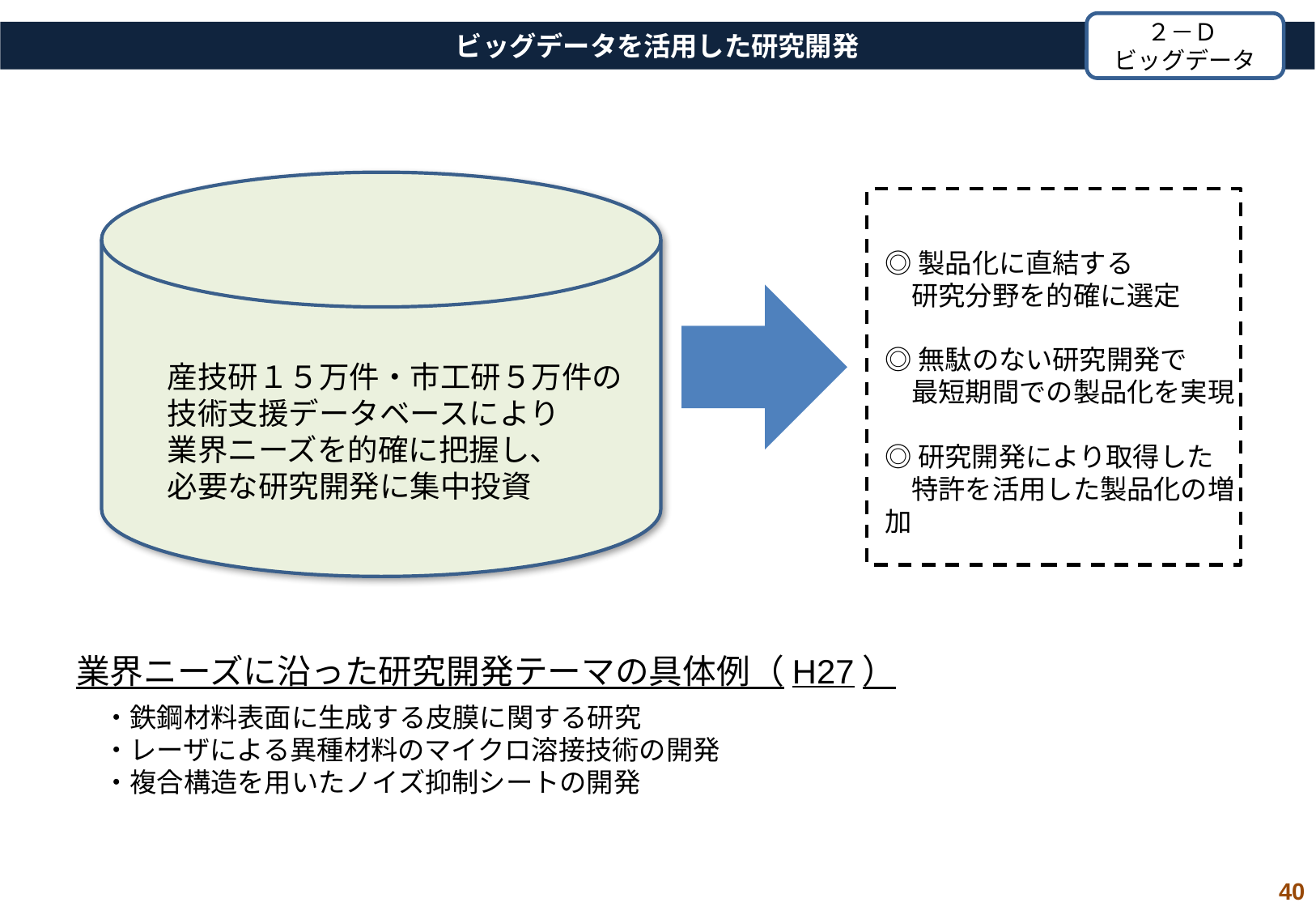

２－Ｄ
ビッグデータ
# ビッグデータを活用した研究開発

◎製品化に直結する
　研究分野を的確に選定

◎無駄のない研究開発で
　最短期間での製品化を実現

◎研究開発により取得した
　特許を活用した製品化の増加

産技研１５万件・市工研５万件の
技術支援データベースにより
業界ニーズを的確に把握し、
必要な研究開発に集中投資
業界ニーズに沿った研究開発テーマの具体例（H27）
　・鉄鋼材料表面に生成する皮膜に関する研究
　・レーザによる異種材料のマイクロ溶接技術の開発
　・複合構造を用いたノイズ抑制シートの開発
40